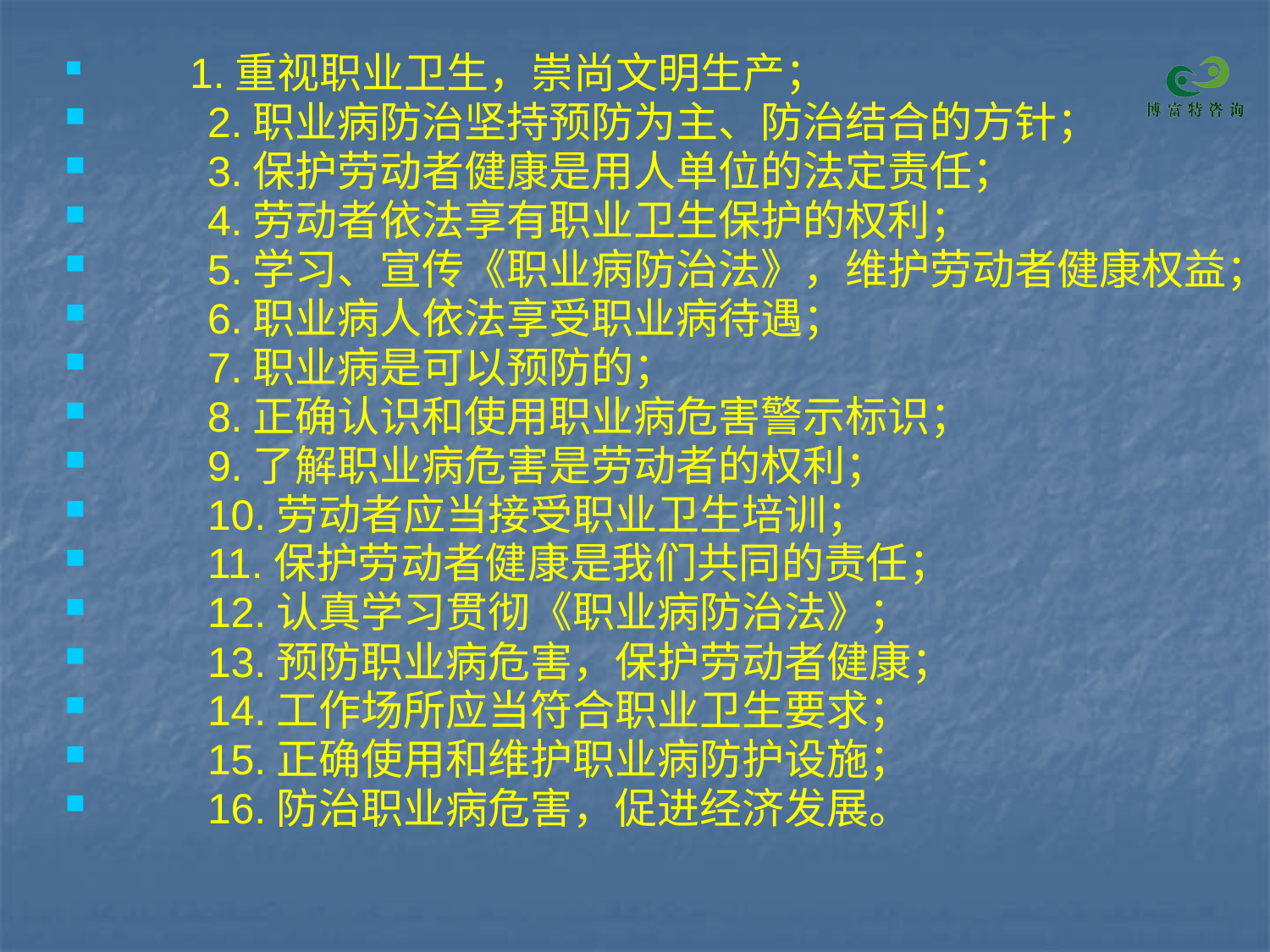

1.重视职业卫生，崇尚文明生产；
　　2.职业病防治坚持预防为主、防治结合的方针；
　　3.保护劳动者健康是用人单位的法定责任；
　　4.劳动者依法享有职业卫生保护的权利；
　　5.学习、宣传《职业病防治法》，维护劳动者健康权益；
　　6.职业病人依法享受职业病待遇；
　　7.职业病是可以预防的；
　　8.正确认识和使用职业病危害警示标识；
　　9.了解职业病危害是劳动者的权利；
　　10.劳动者应当接受职业卫生培训；
　　11.保护劳动者健康是我们共同的责任；
　　12.认真学习贯彻《职业病防治法》；
　　13.预防职业病危害，保护劳动者健康；
　　14.工作场所应当符合职业卫生要求；
　　15.正确使用和维护职业病防护设施；
　　16.防治职业病危害，促进经济发展。